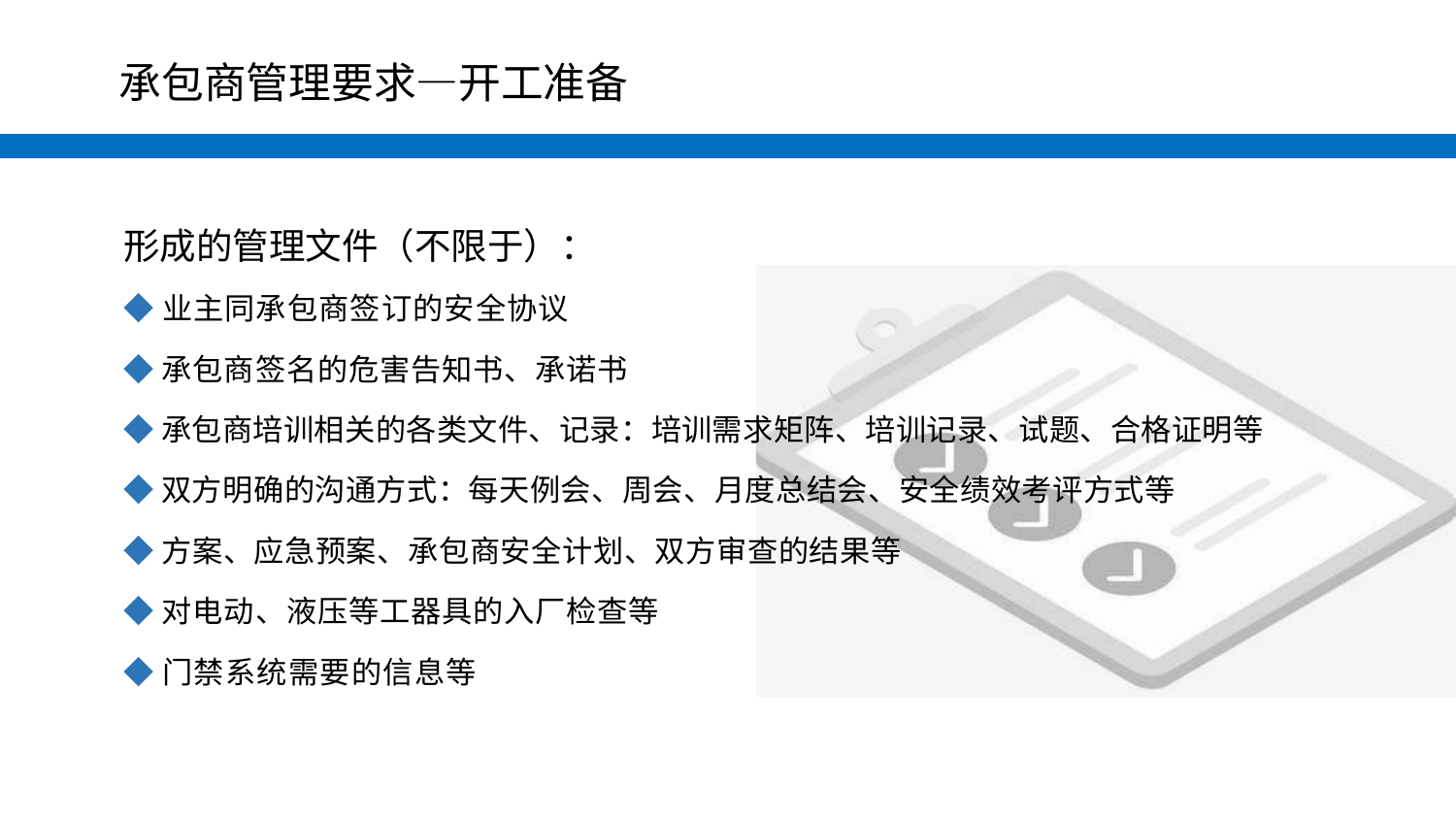

# 承包商管理要求—开工准备
形成的管理文件（不限于）：
◆业主同承包商签订的安全协议
◆承包商签名的危害告知书、承诺书
◆承包商培训相关的各类文件、记录：培训需求矩阵、培训记录、试题、合格证明等
◆双方明确的沟通方式：每天例会、周会、月度总结会、安全绩效考评方式等
◆方案、应急预案、承包商安全计划、双方审查的结果等
◆对电动、液压等工器具的入厂检查等
◆门禁系统需要的信息等